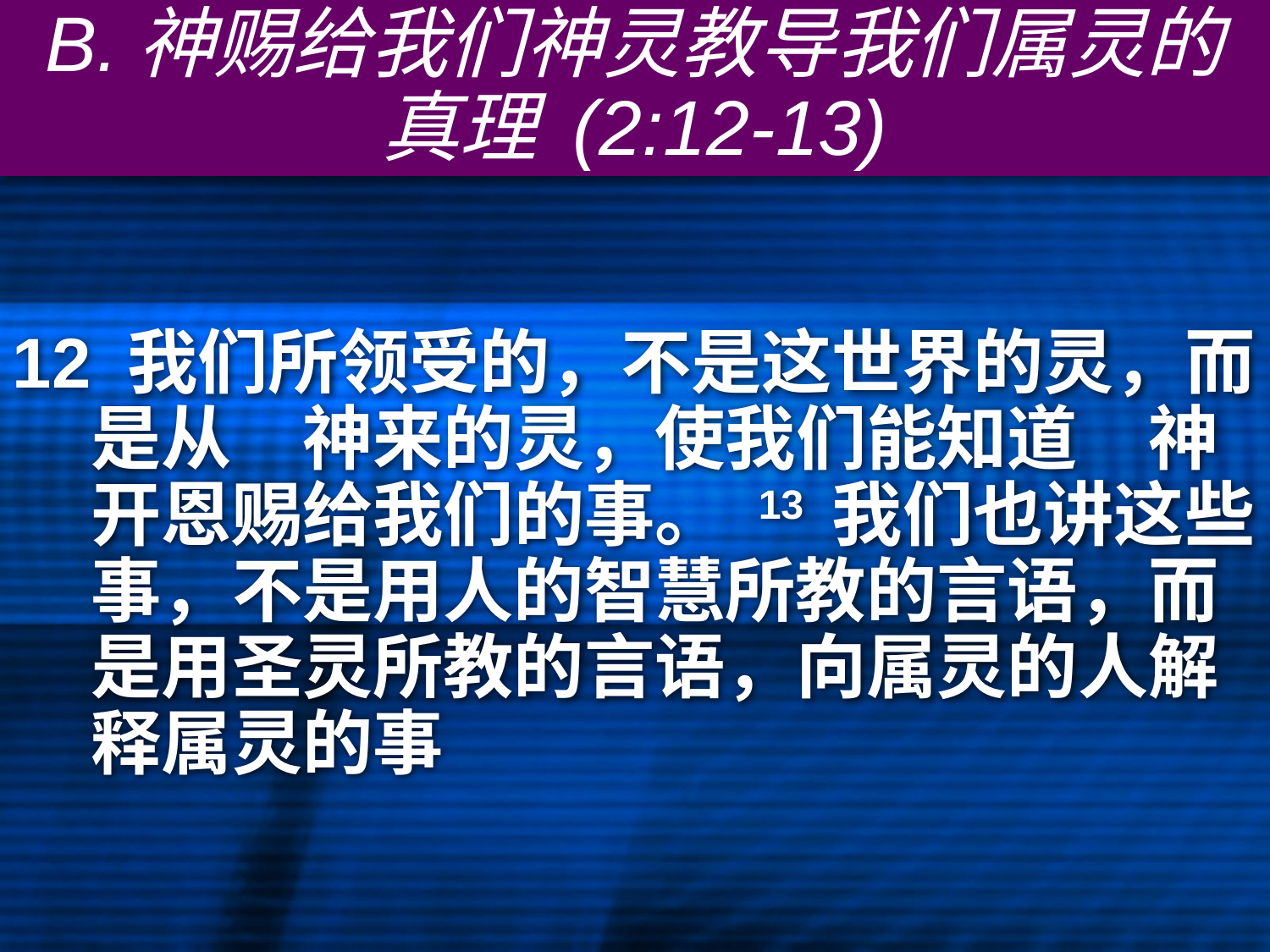

# B.神赐给我们神灵教导我们属灵的真理 (2:12-13)
12 我们所领受的，不是这世界的灵，而是从　神来的灵，使我们能知道　神开恩赐给我们的事。 13 我们也讲这些事，不是用人的智慧所教的言语，而是用圣灵所教的言语，向属灵的人解释属灵的事